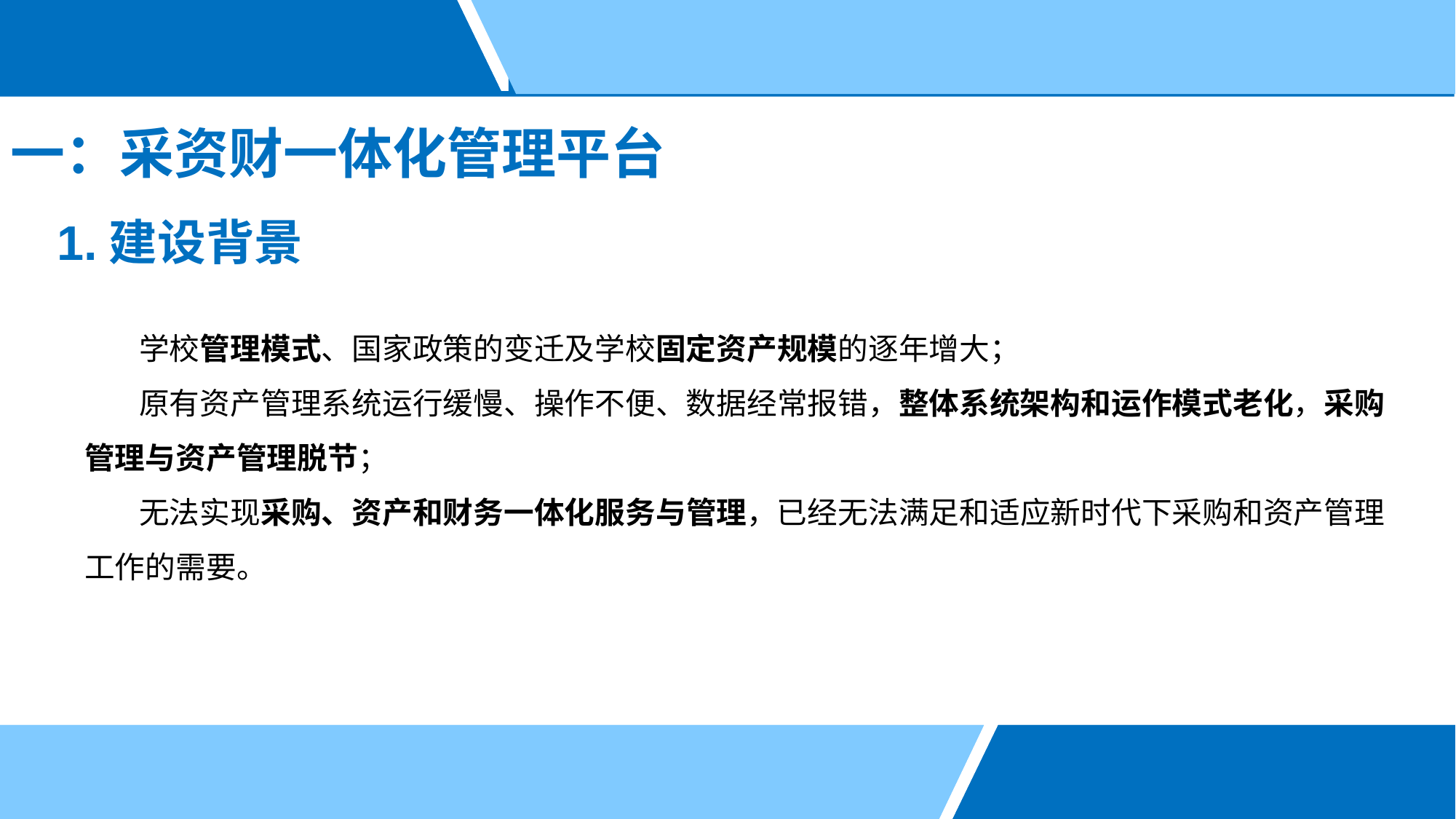

一：采资财一体化管理平台
1.建设背景

学校管理模式、国家政策的变迁及学校固定资产规模的逐年增大；
原有资产管理系统运行缓慢、操作不便、数据经常报错，整体系统架构和运作模式老化，采购管理与资产管理脱节；
无法实现采购、资产和财务一体化服务与管理，已经无法满足和适应新时代下采购和资产管理工作的需要。